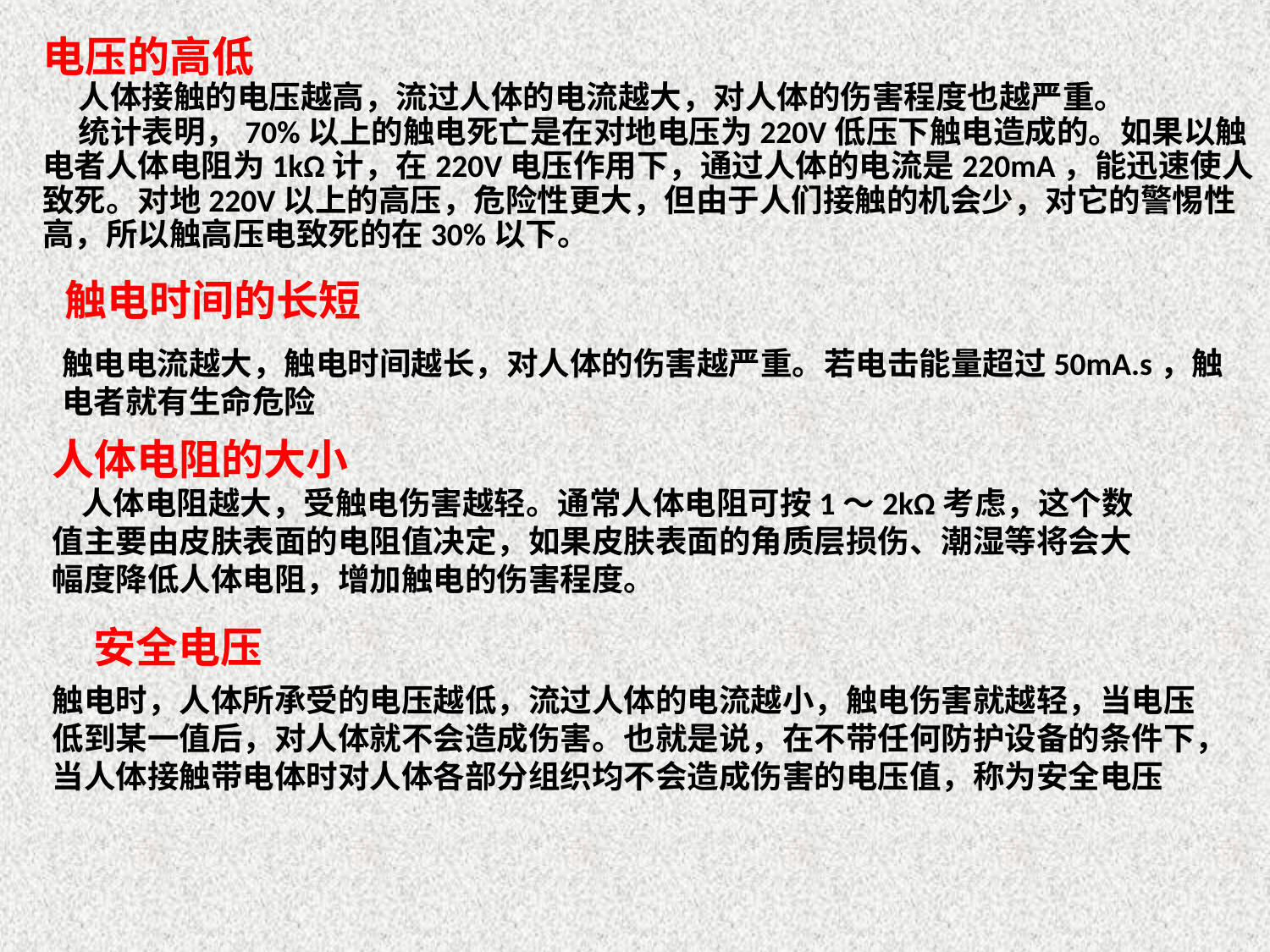

电压的高低
    人体接触的电压越高，流过人体的电流越大，对人体的伤害程度也越严重。
    统计表明，70%以上的触电死亡是在对地电压为220V低压下触电造成的。如果以触电者人体电阻为1kΩ计，在220V电压作用下，通过人体的电流是220mA，能迅速使人致死。对地220V以上的高压，危险性更大，但由于人们接触的机会少，对它的警惕性高，所以触高压电致死的在30%以下。
触电时间的长短
触电电流越大，触电时间越长，对人体的伤害越严重。若电击能量超过50mA.s，触电者就有生命危险
人体电阻的大小
   人体电阻越大，受触电伤害越轻。通常人体电阻可按1～2kΩ考虑，这个数值主要由皮肤表面的电阻值决定，如果皮肤表面的角质层损伤、潮湿等将会大幅度降低人体电阻，增加触电的伤害程度。
安全电压
触电时，人体所承受的电压越低，流过人体的电流越小，触电伤害就越轻，当电压低到某一值后，对人体就不会造成伤害。也就是说，在不带任何防护设备的条件下，当人体接触带电体时对人体各部分组织均不会造成伤害的电压值，称为安全电压